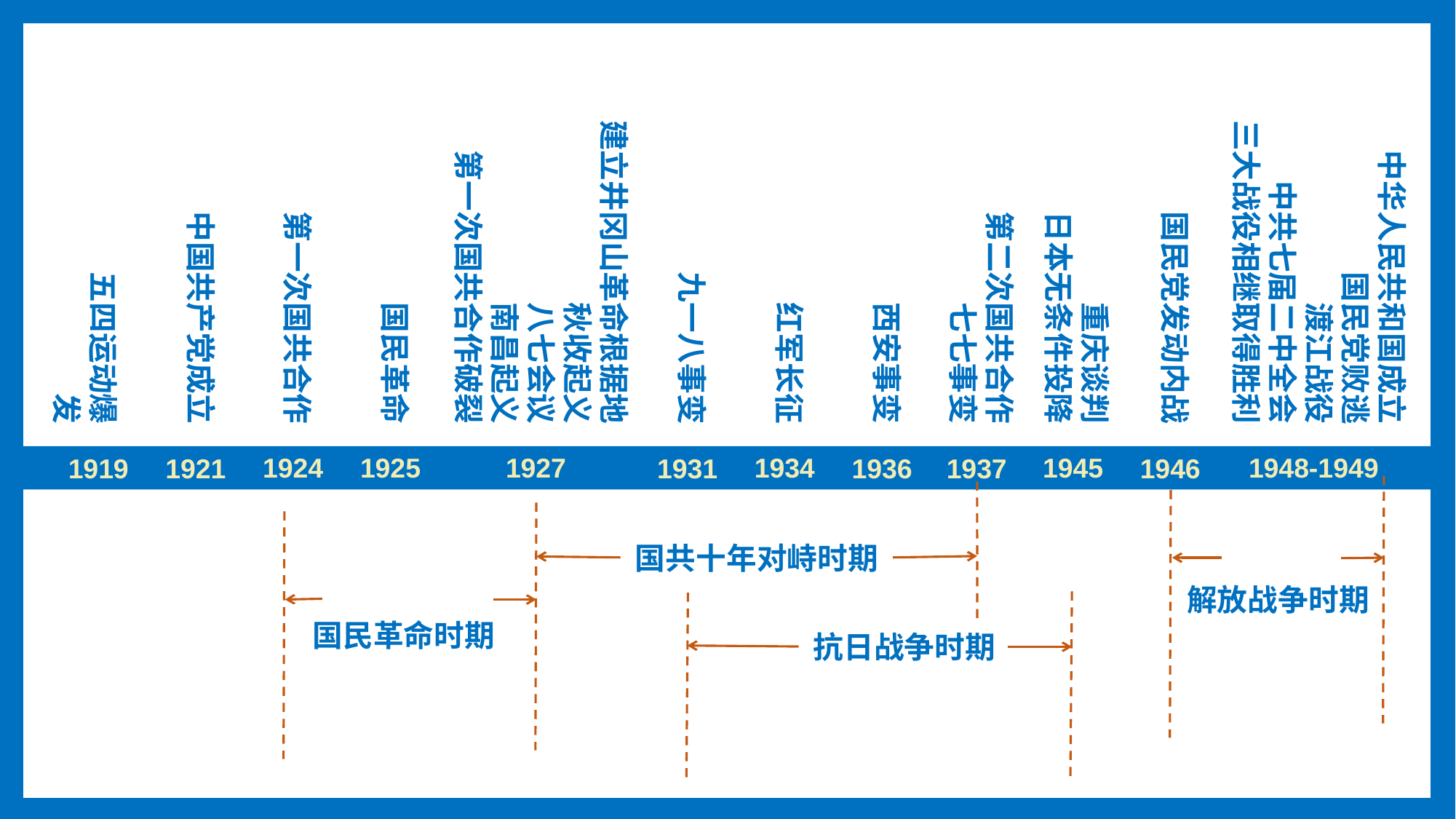

建立井冈山革命根据地
秋收起义
八七会议
南昌起义
第一次国共合作破裂
中华人民共和国成立
国民党败逃
渡江战役
中共七届二中全会
三大战役相继取得胜利
中国共产党成立
第一次国共合作
国民革命
九一八事变
红军长征
西安事变
第二次国共合作
七七事变
重庆谈判
日本无条件投降
国民党发动内战
五四运动爆发
1924
1925
1927
1934
1945
1948-1949

1919
1921
1931
1936
1937
1946
国共十年对峙时期
解放战争时期
国民革命时期
抗日战争时期